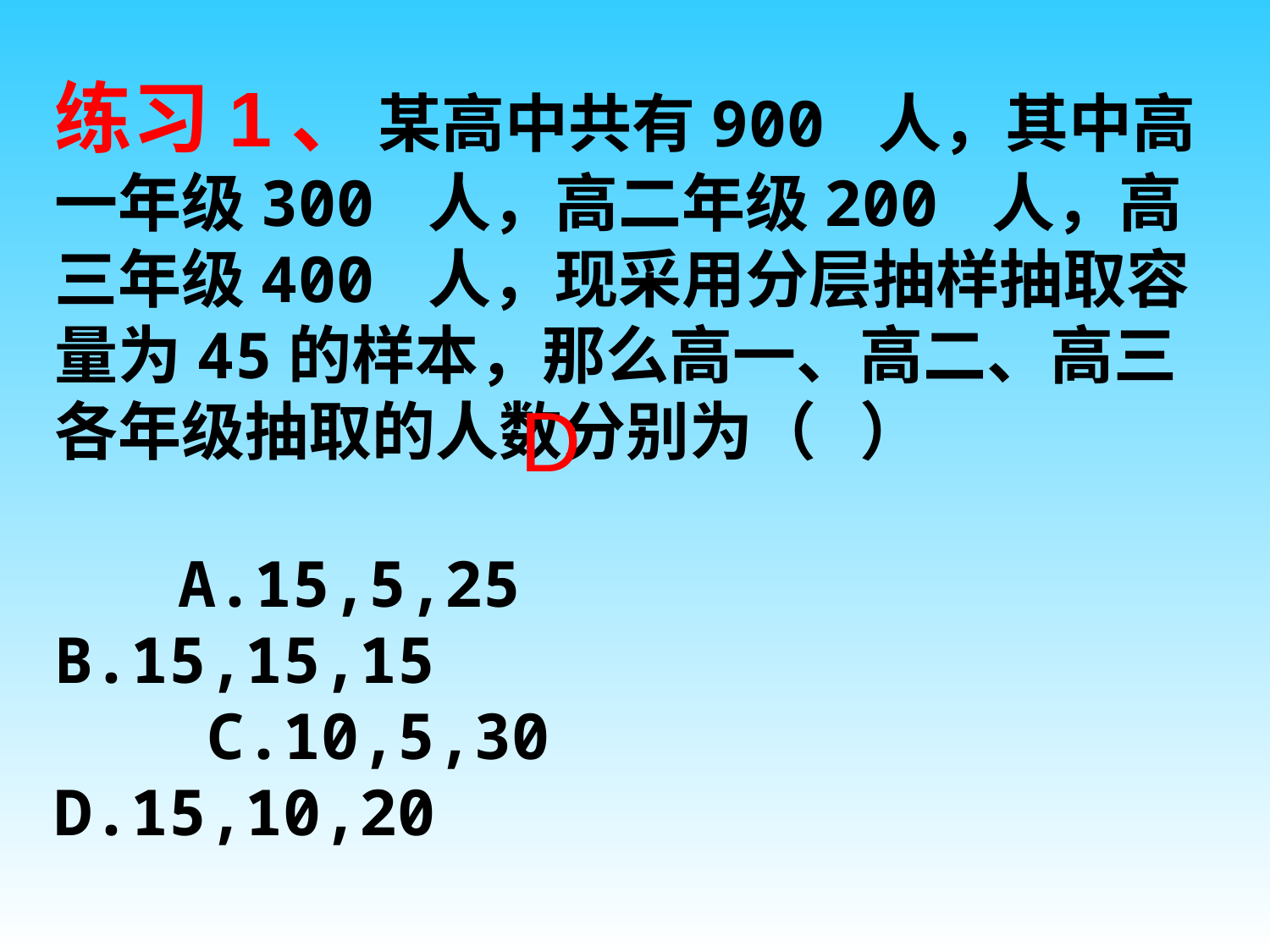

练习1、 某高中共有900 人，其中高一年级300 人，高二年级200 人，高三年级400 人，现采用分层抽样抽取容量为45的样本，那么高一、高二、高三各年级抽取的人数分别为（   ）

       A.15,5,25          B.15,15,15
    C.10,5,30          D.15,10,20
D